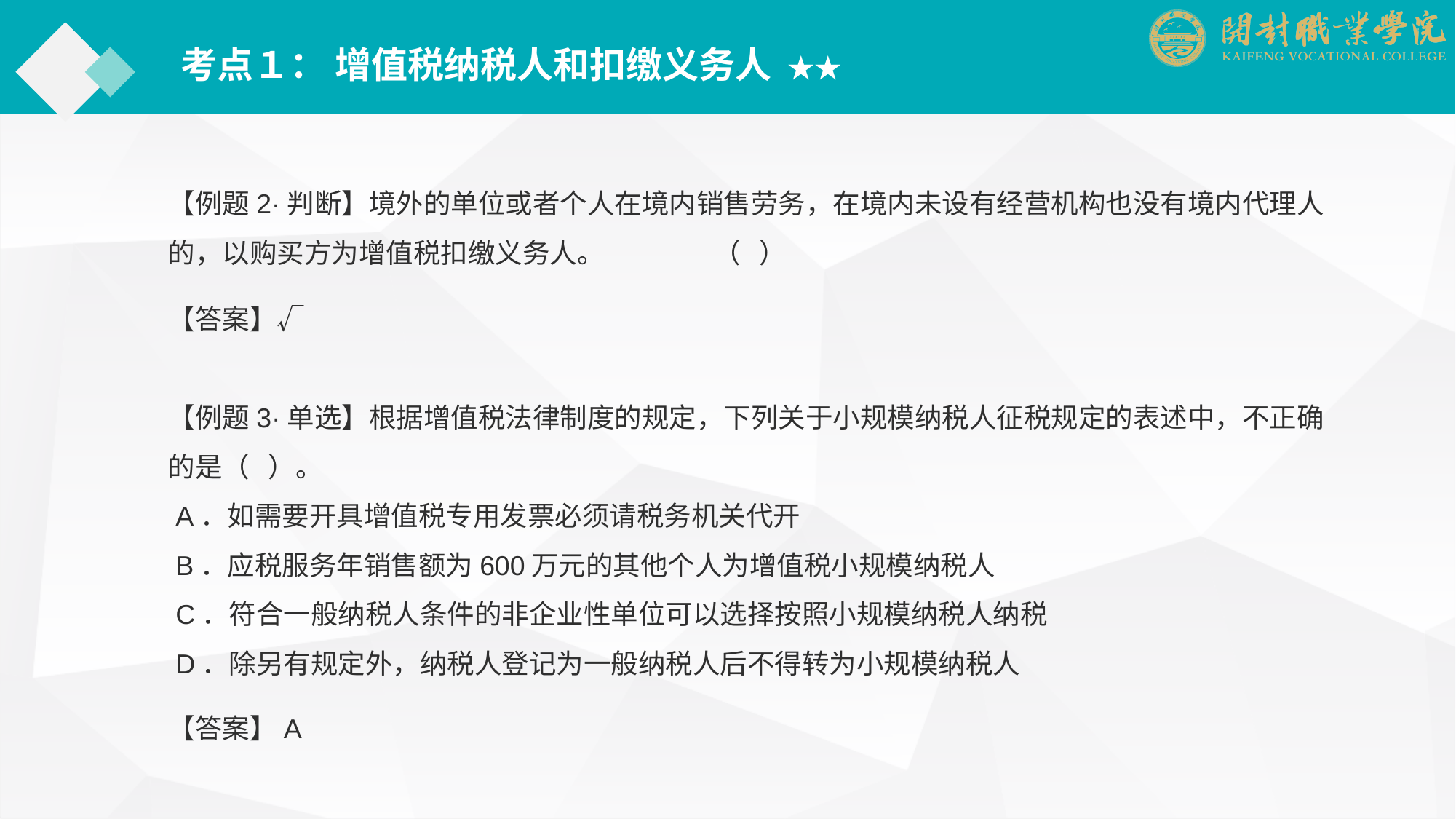

考点１： 增值税纳税人和扣缴义务人  ★★
【例题2·判断】境外的单位或者个人在境内销售劳务，在境内未设有经营机构也没有境内代理人的，以购买方为增值税扣缴义务人。	（   ）
【答案】√
【例题3·单选】根据增值税法律制度的规定，下列关于小规模纳税人征税规定的表述中，不正确的是（   ）。
 A．如需要开具增值税专用发票必须请税务机关代开
 B．应税服务年销售额为600万元的其他个人为增值税小规模纳税人
 C．符合一般纳税人条件的非企业性单位可以选择按照小规模纳税人纳税
 D．除另有规定外，纳税人登记为一般纳税人后不得转为小规模纳税人
【答案】A